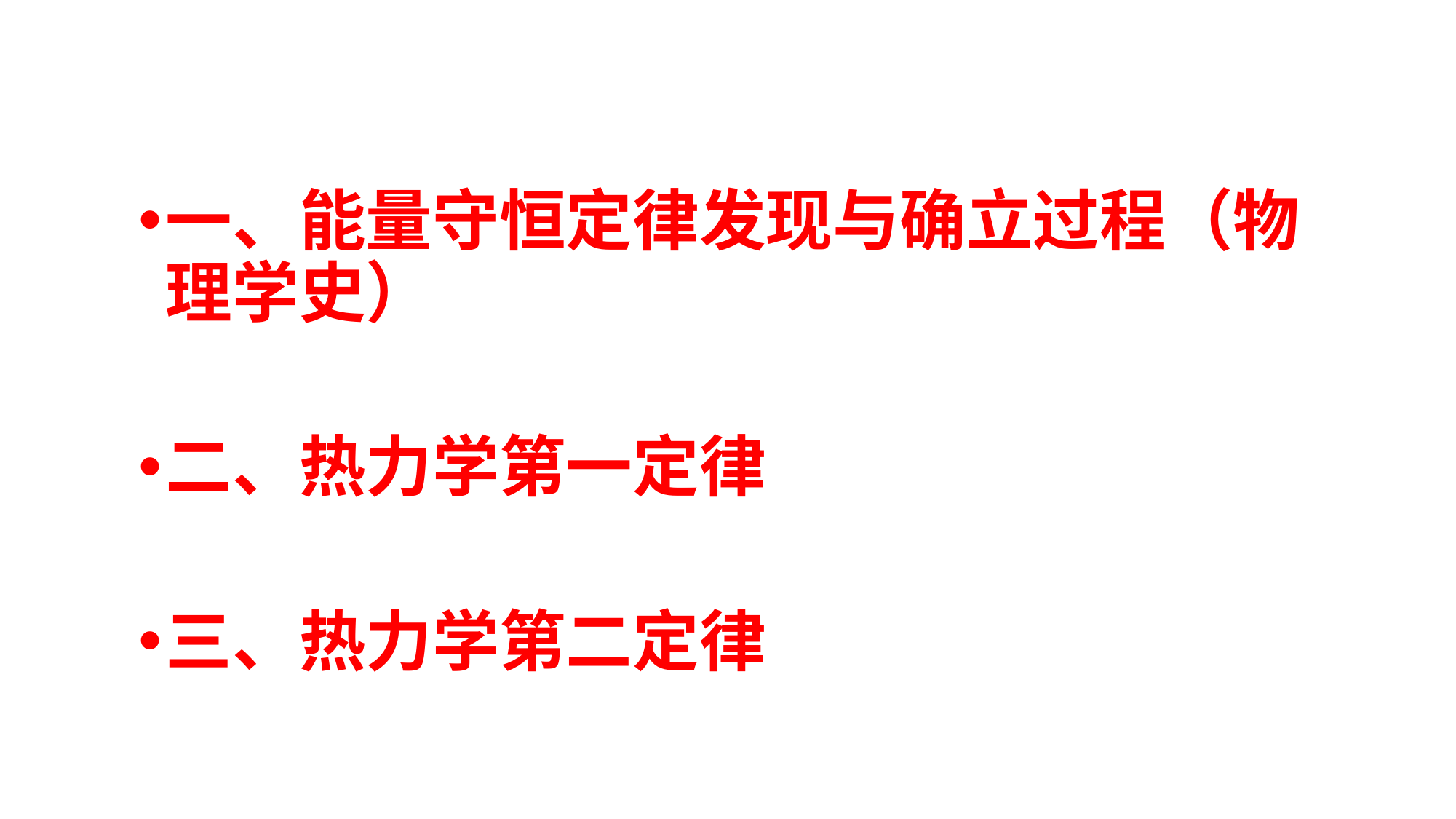

一、能量守恒定律发现与确立过程（物理学史）

二、热力学第一定律

三、热力学第二定律